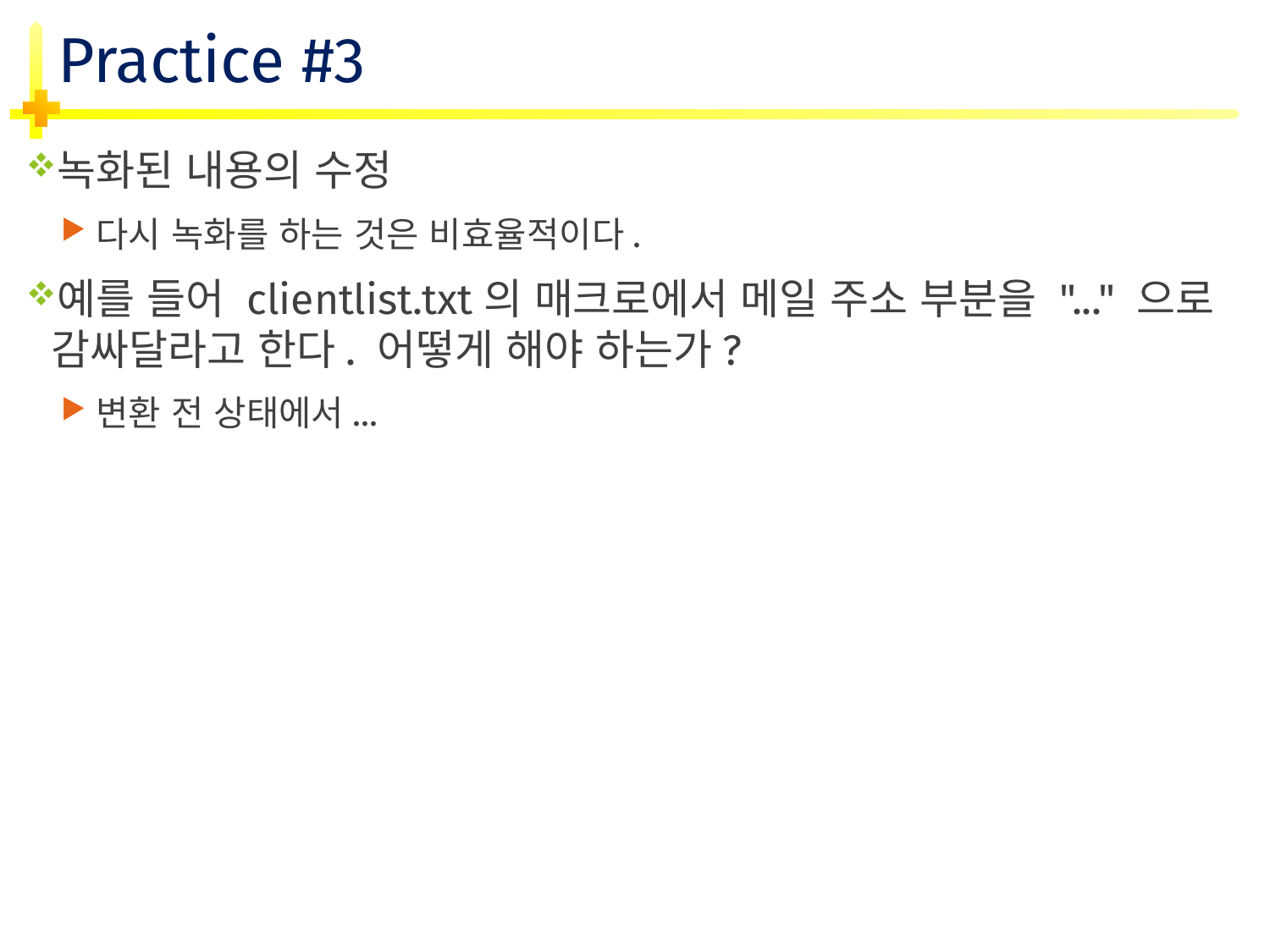

# Practice #3
녹화된 내용의 수정
다시 녹화를 하는 것은 비효율적이다.
예를 들어 clientlist.txt의 매크로에서 메일 주소 부분을 "..." 으로 감싸달라고 한다. 어떻게 해야 하는가?
변환 전 상태에서...